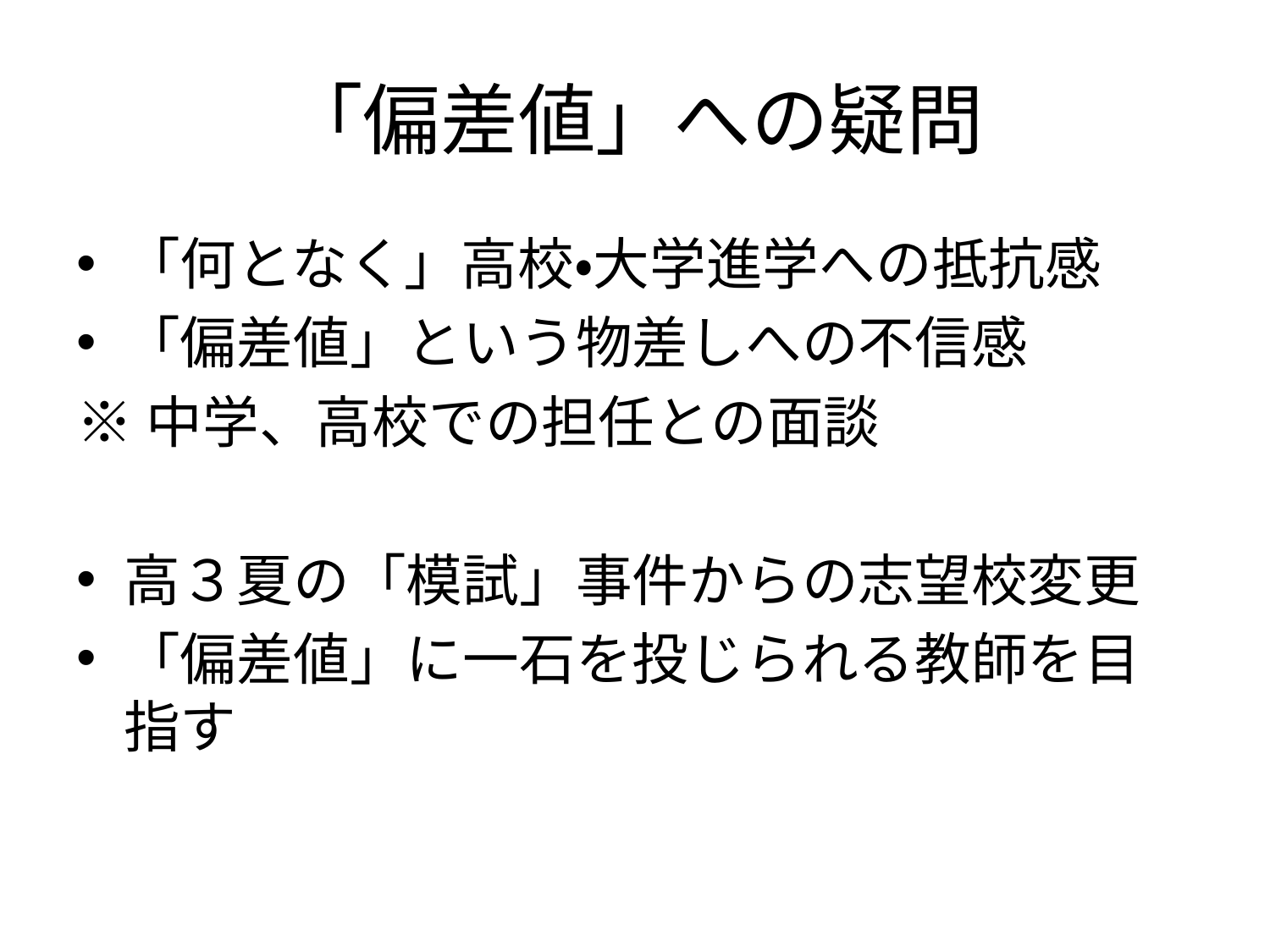

# 「偏差値」への疑問
「何となく」高校・大学進学への抵抗感
「偏差値」という物差しへの不信感
※中学、高校での担任との面談

高３夏の「模試」事件からの志望校変更
「偏差値」に一石を投じられる教師を目指す